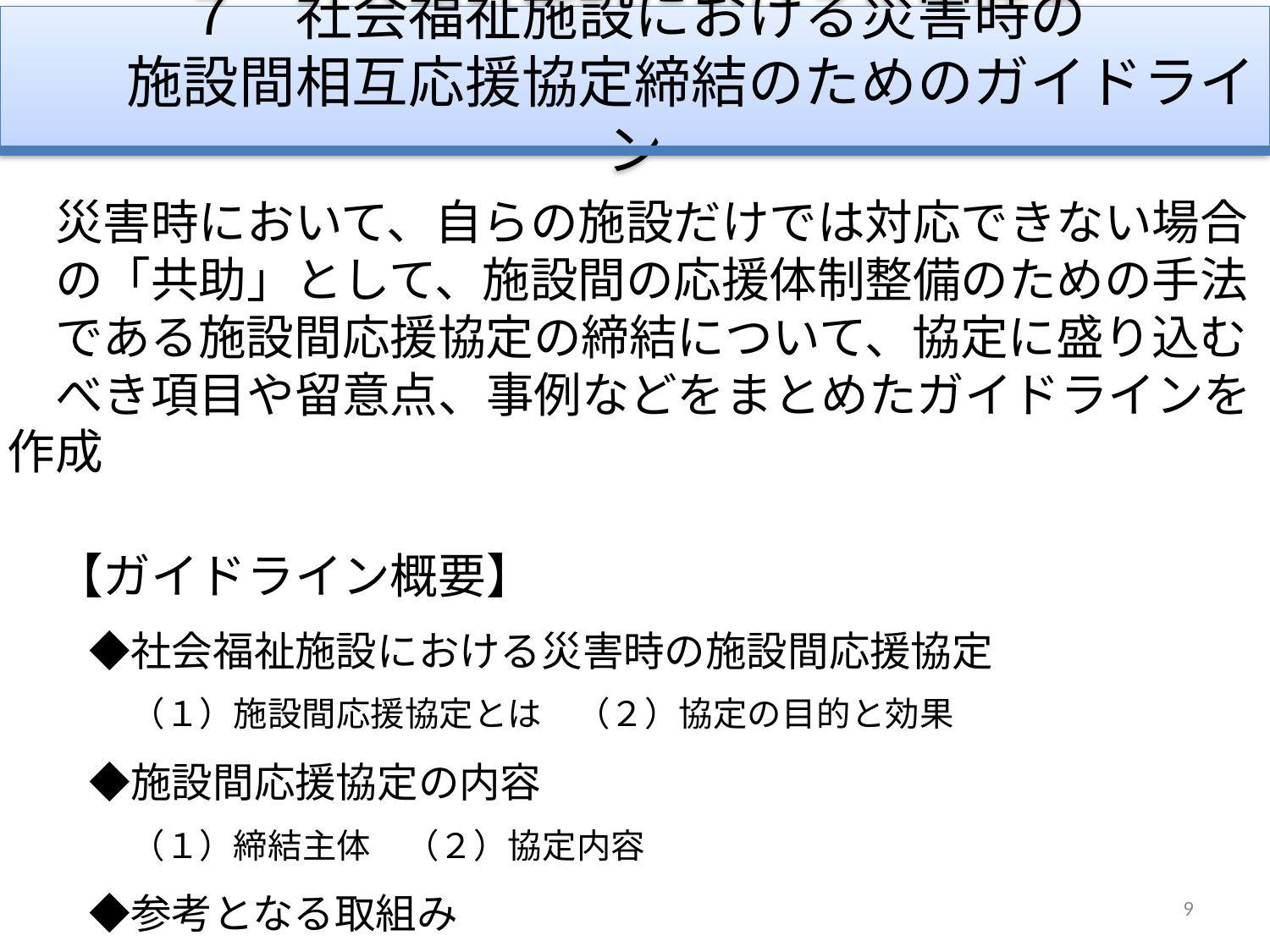

# ７　社会福祉施設における災害時の 　　施設間相互応援協定締結のためのガイドライン
　災害時において、自らの施設だけでは対応できない場合
　の「共助」として、施設間の応援体制整備のための手法
　である施設間応援協定の締結について、協定に盛り込む
　べき項目や留意点、事例などをまとめたガイドラインを作成

　【ガイドライン概要】
　　◆社会福祉施設における災害時の施設間応援協定
	（１）施設間応援協定とは　（２）協定の目的と効果
　　◆施設間応援協定の内容
	（１）締結主体　（２）協定内容
　　◆参考となる取組み
9